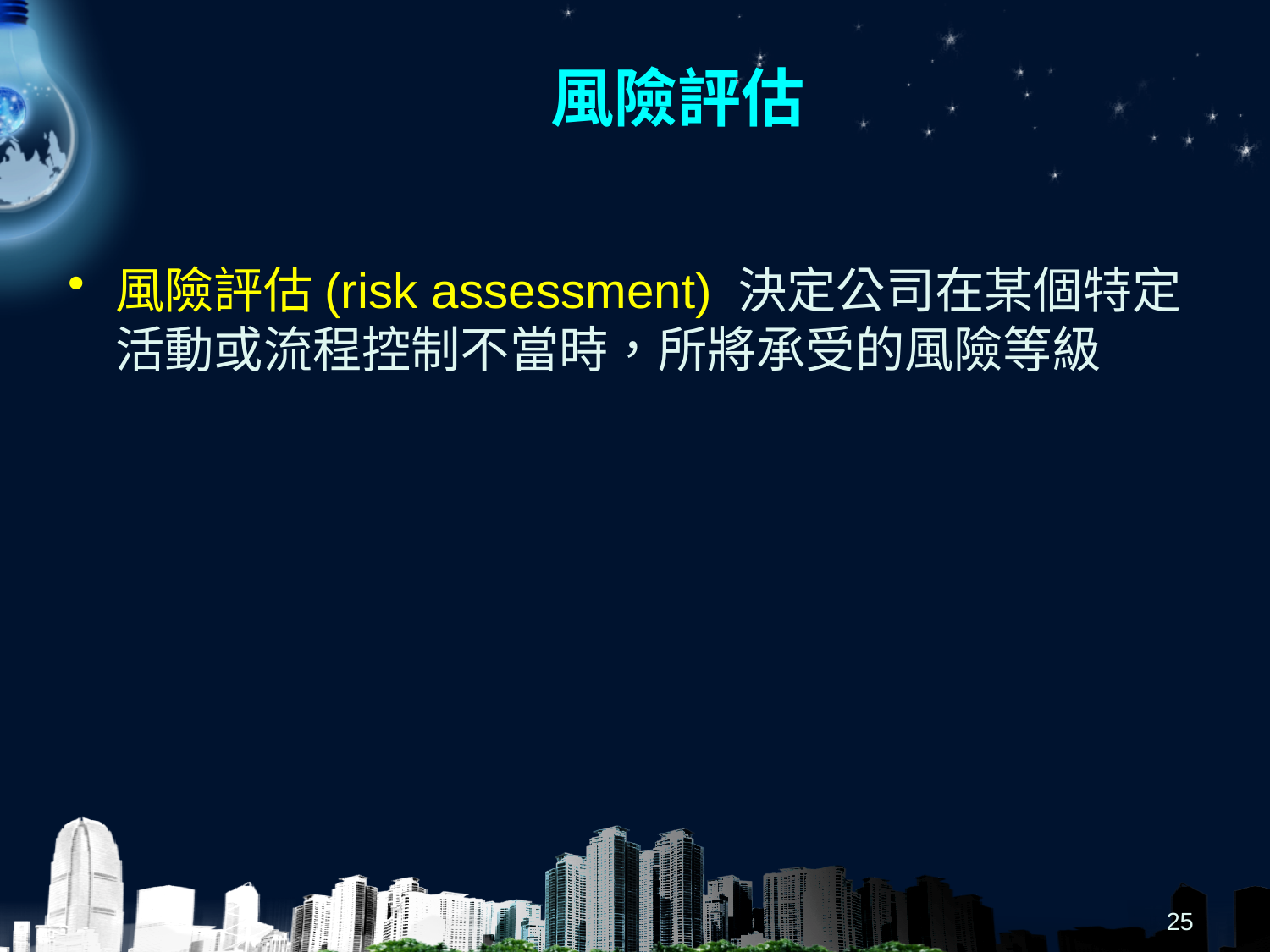

# 風險評估

風險評估(risk assessment) 決定公司在某個特定活動或流程控制不當時，所將承受的風險等級
25